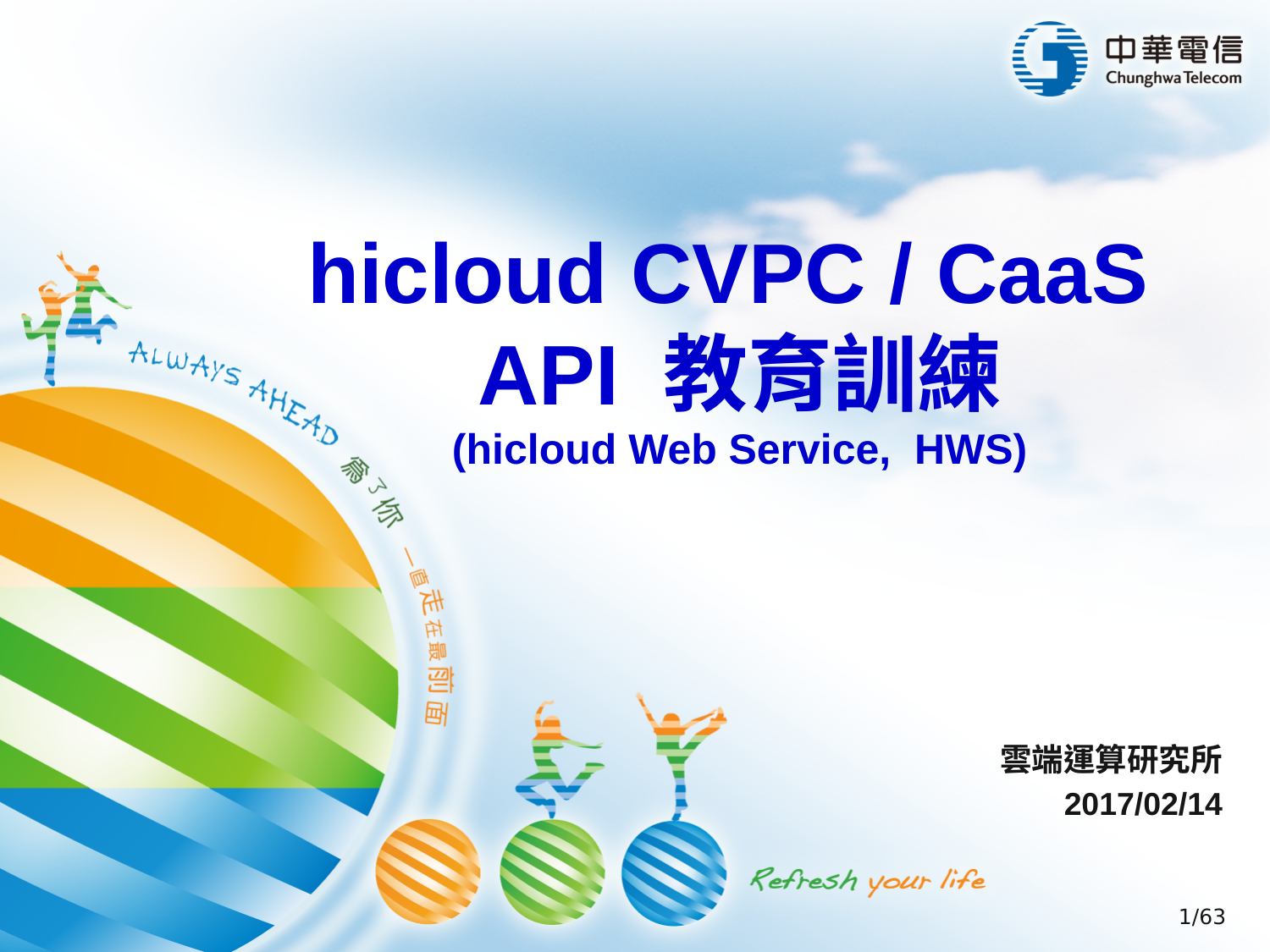

# hicloud CVPC / CaaS  API 教育訓練 (hicloud Web Service,  HWS)
雲端運算研究所
2017/02/14